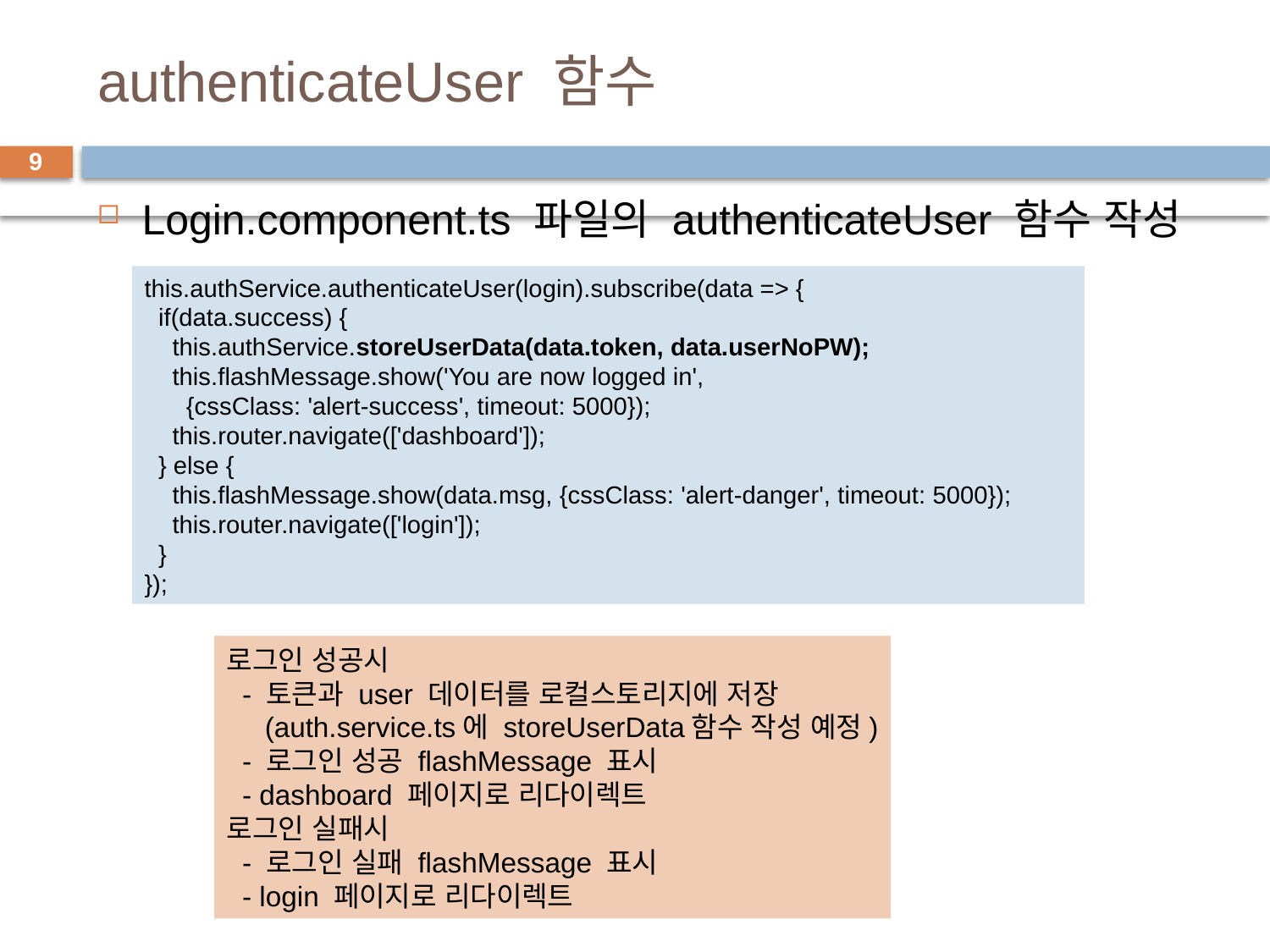

# authenticateUser 함수
9
Login.component.ts 파일의 authenticateUser 함수 작성
this.authService.authenticateUser(login).subscribe(data => {
  if(data.success) {
    this.authService.storeUserData(data.token, data.userNoPW);
    this.flashMessage.show('You are now logged in',
      {cssClass: 'alert-success', timeout: 5000});
    this.router.navigate(['dashboard']);
  } else {
    this.flashMessage.show(data.msg, {cssClass: 'alert-danger', timeout: 5000});
    this.router.navigate(['login']);
  }
});
로그인 성공시
  - 토큰과 user 데이터를 로컬스토리지에 저장
    (auth.service.ts에 storeUserData함수 작성 예정)
  - 로그인 성공 flashMessage 표시
  - dashboard 페이지로 리다이렉트
로그인 실패시
  - 로그인 실패 flashMessage 표시
  - login 페이지로 리다이렉트